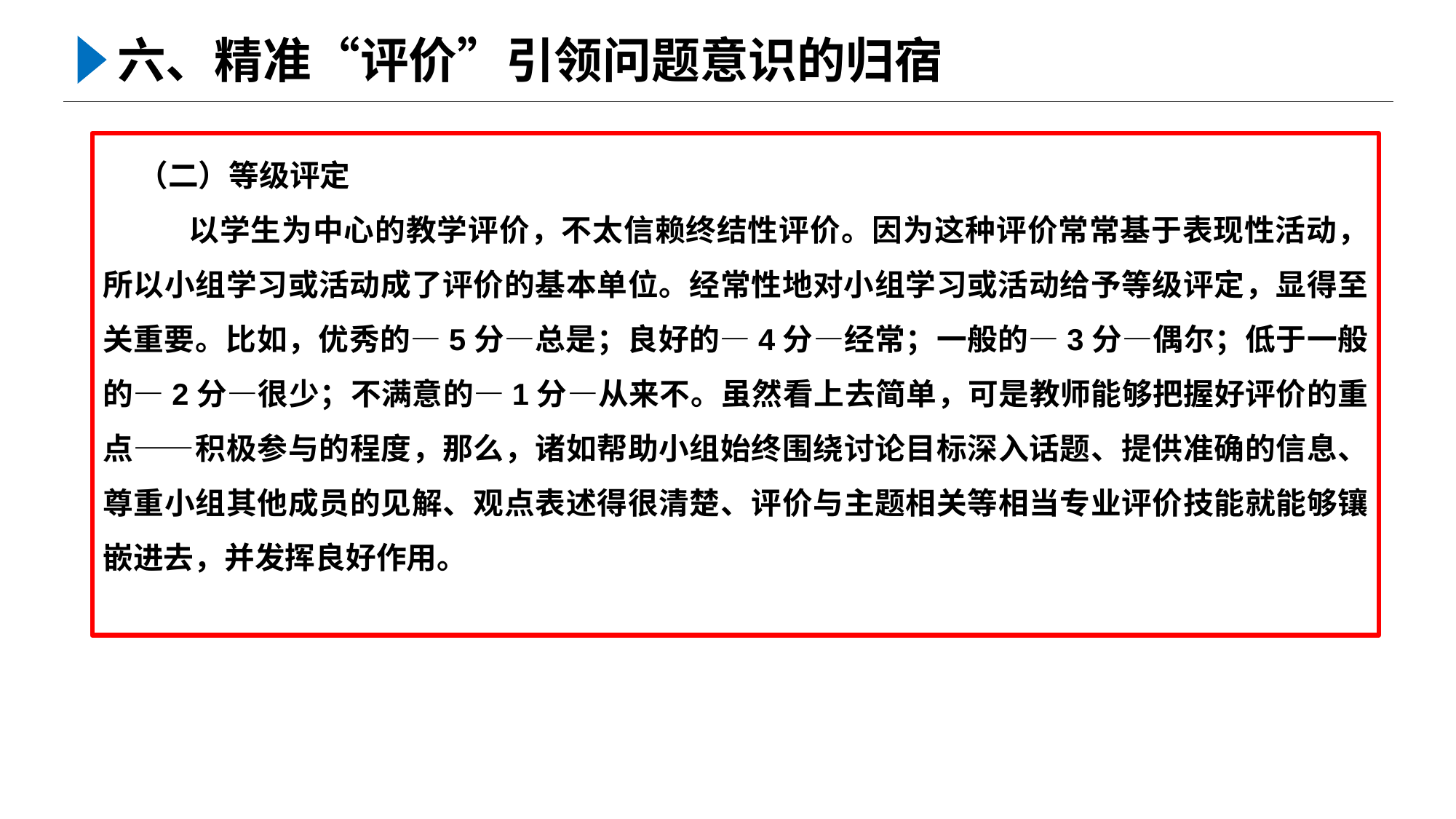

六、精准“评价”引领问题意识的归宿

    （二）等级评定
以学生为中心的教学评价，不太信赖终结性评价。因为这种评价常常基于表现性活动，所以小组学习或活动成了评价的基本单位。经常性地对小组学习或活动给予等级评定，显得至关重要。比如，优秀的—5分—总是；良好的—4分—经常；一般的—3分—偶尔；低于一般的—2分—很少；不满意的—1分—从来不。虽然看上去简单，可是教师能够把握好评价的重点——积极参与的程度，那么，诸如帮助小组始终围绕讨论目标深入话题、提供准确的信息、尊重小组其他成员的见解、观点表述得很清楚、评价与主题相关等相当专业评价技能就能够镶嵌进去，并发挥良好作用。